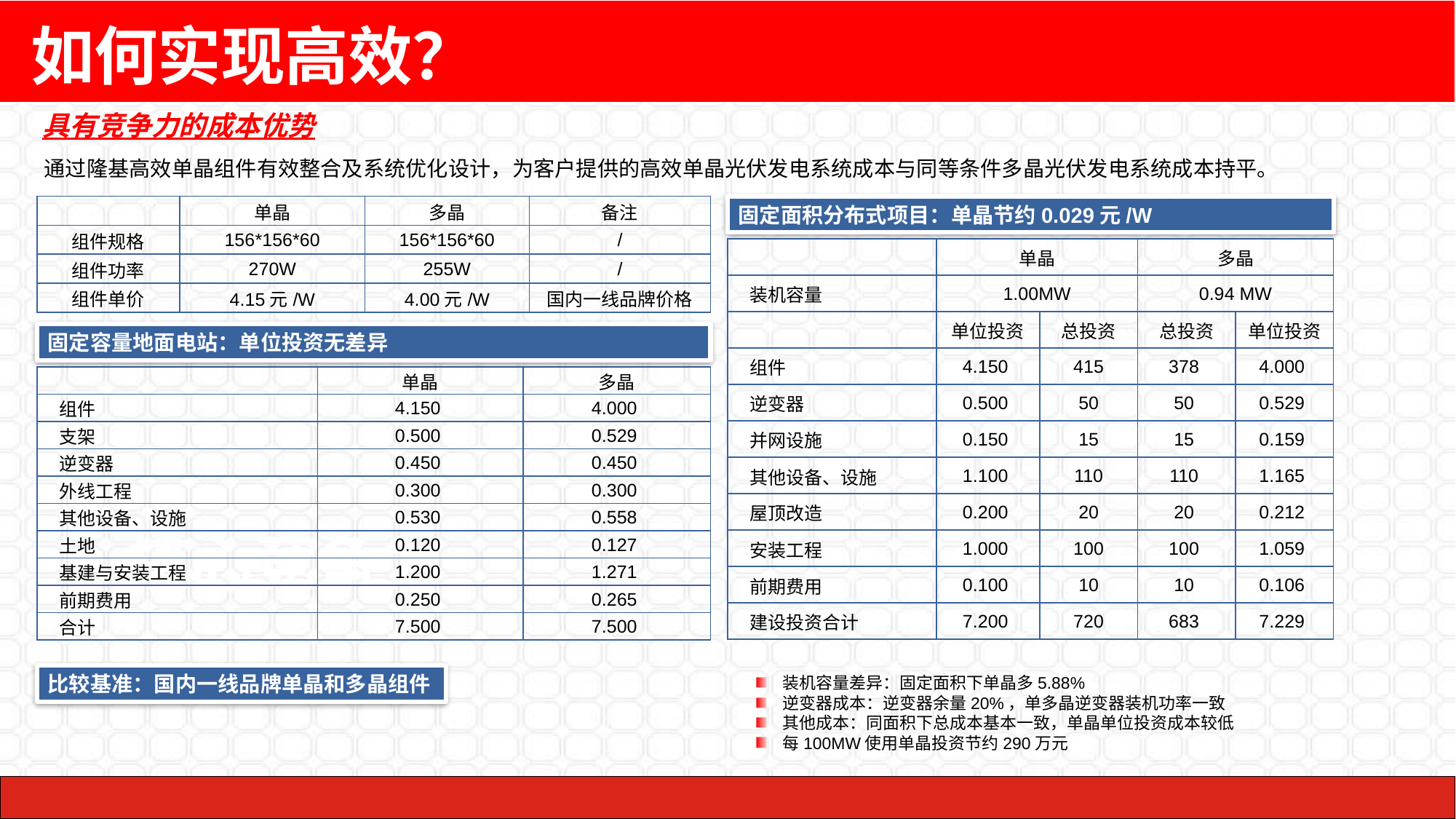

如何实现高效？

具有竞争力的成本优势

      通过隆基高效单晶组件有效整合及系统优化设计，为客户提供的高效单晶光伏发电系统成本与同等条件多晶光伏发电系统成本持平。
|  | 单晶 | 多晶 | 备注 |
| --- | --- | --- | --- |
| 组件规格 | 156\*156\*60 | 156\*156\*60 | / |
| 组件功率 | 270W | 255W | / |
| 组件单价 | 4.15元/W | 4.00元/W | 国内一线品牌价格 |
固定面积分布式项目：单晶节约0.029元/W
|  | 单晶 |  | 多晶 |  |
| --- | --- | --- | --- | --- |
| 装机容量 | 1.00MW |  | 0.94 MW |  |
|  | 单位投资 | 总投资 | 总投资 | 单位投资 |
| 组件 | 4.150 | 415 | 378 | 4.000 |
| 逆变器 | 0.500 | 50 | 50 | 0.529 |
| 并网设施 | 0.150 | 15 | 15 | 0.159 |
| 其他设备、设施 | 1.100 | 110 | 110 | 1.165 |
| 屋顶改造 | 0.200 | 20 | 20 | 0.212 |
| 安装工程 | 1.000 | 100 | 100 | 1.059 |
| 前期费用 | 0.100 | 10 | 10 | 0.106 |
| 建设投资合计 | 7.200 | 720 | 683 | 7.229 |
固定容量地面电站：单位投资无差异
|  | 单晶 | 多晶 |
| --- | --- | --- |
| 组件 | 4.150 | 4.000 |
| 支架 | 0.500 | 0.529 |
| 逆变器 | 0.450 | 0.450 |
| 外线工程 | 0.300 | 0.300 |
| 其他设备、设施 | 0.530 | 0.558 |
| 土地 | 0.120 | 0.127 |
| 基建与安装工程 | 1.200 | 1.271 |
| 前期费用 | 0.250 | 0.265 |
| 合计 | 7.500 | 7.500 |
# 核心竞争力
比较基准：国内一线品牌单晶和多晶组件
装机容量差异：固定面积下单晶多5.88%
逆变器成本：逆变器余量20%，单多晶逆变器装机功率一致
其他成本：同面积下总成本基本一致，单晶单位投资成本较低
每100MW使用单晶投资节约290万元